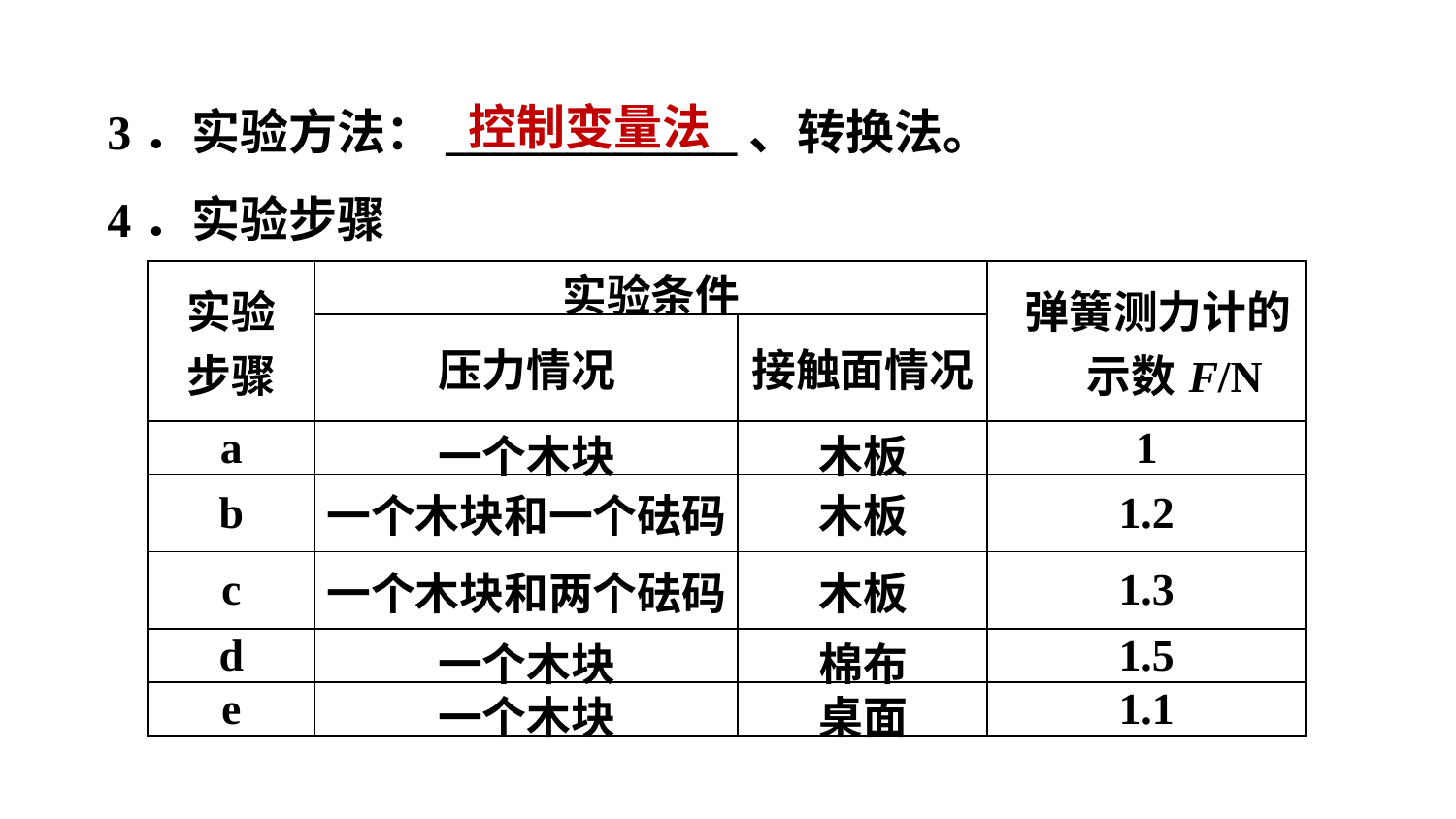

控制变量法
3．实验方法：____________、转换法。
4．实验步骤
| 实验 步骤 | 实验条件 |  | 弹簧测力计的示数F/N |
| --- | --- | --- | --- |
|  | 压力情况 | 接触面情况 |  |
| a | 一个木块 | 木板 | 1 |
| b | 一个木块和一个砝码 | 木板 | 1.2 |
| c | 一个木块和两个砝码 | 木板 | 1.3 |
| d | 一个木块 | 棉布 | 1.5 |
| e | 一个木块 | 桌面 | 1.1 |